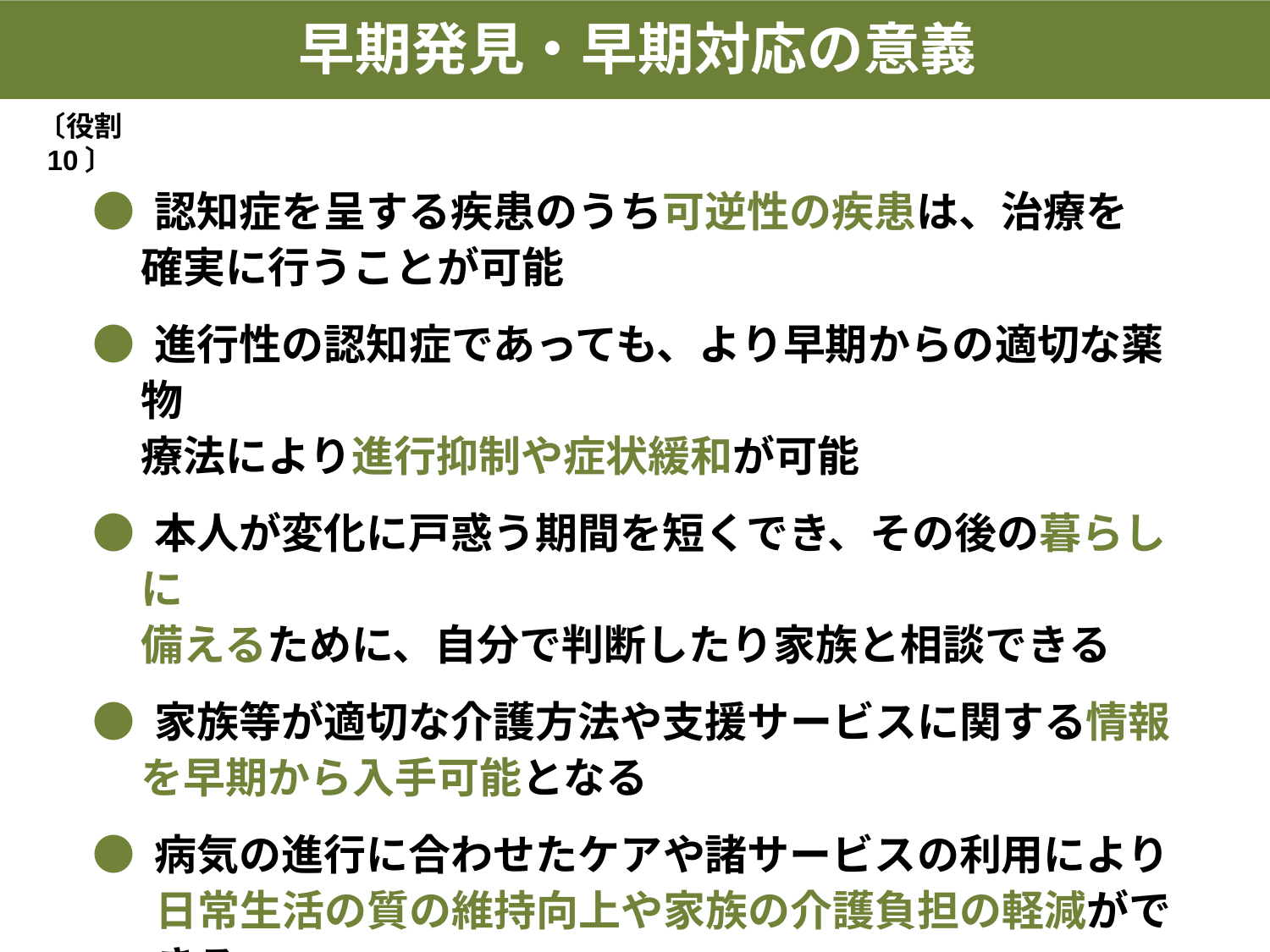

＜役割-5＞

早期発見・早期対応の意義
〔役割 10〕
● 認知症を呈する疾患のうち可逆性の疾患は、治療を
    確実に行うことが可能
● 進行性の認知症であっても、より早期からの適切な薬物
    療法により進行抑制や症状緩和が可能
● 本人が変化に戸惑う期間を短くでき、その後の暮らしに
    備えるために、自分で判断したり家族と相談できる
● 家族等が適切な介護方法や支援サービスに関する情報
    を早期から入手可能となる
● 病気の進行に合わせたケアや諸サービスの利用により日常生活の質の維持向上や家族の介護負担の軽減ができる